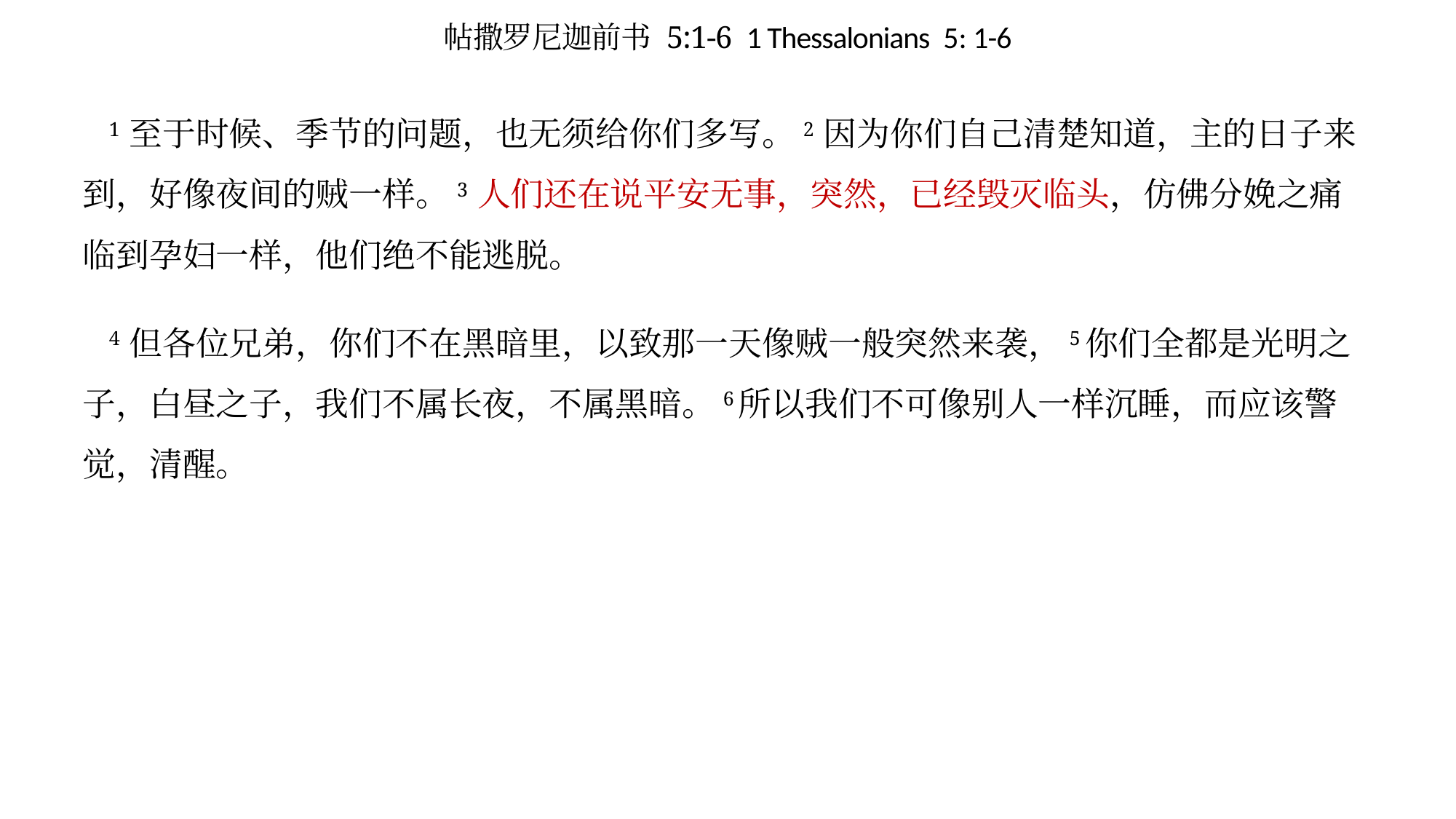

# 帖撒罗尼迦前书 5:1-6  1 Thessalonians  5: 1-6
   1 至于时候、季节的问题，也无须给你们多写。2 因为你们自己清楚知道，主的日子来到，好像夜间的贼一样。3 人们还在说平安无事，突然，已经毁灭临头，仿佛分娩之痛临到孕妇一样，他们绝不能逃脱。
   4 但各位兄弟，你们不在黑暗里，以致那一天像贼一般突然来袭，5你们全都是光明之子，白昼之子，我们不属长夜，不属黑暗。6所以我们不可像别人一样沉睡，而应该警觉，清醒。